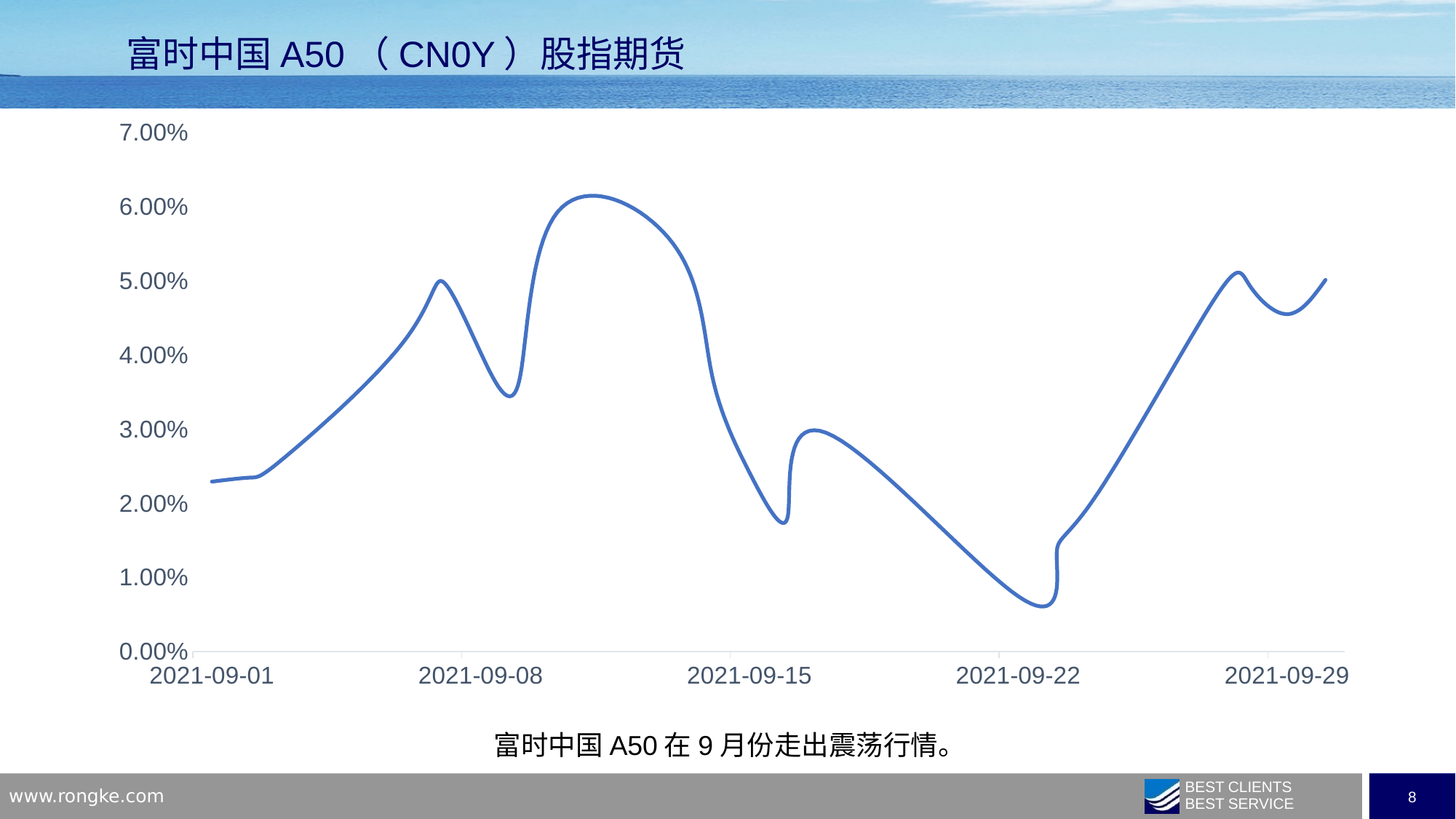

# 富时中国A50（CN0Y）股指期货

### Chart

| Category |  |
|---|---|
| 44440 | 0.02290904161583307 |
| 44441 | 0.023451267452894164 |
| 44442 | 0.0266368442456284 |
| 44445 | 0.04181916768334015 |
| 44446 | 0.04988477700962446 |
| 44447 | 0.04026026840178942 |
| 44448 | 0.03646468754236132 |
| 44449 | 0.05923817269892906 |
| 44452 | 0.05503592246170541 |
| 44453 | 0.037820252135014165 |
| 44454 | 0.024129049749220588 |
| 44455 | 0.018300122000813435 |
| 44456 | 0.0294835298901992 |
| 44461 | 0.0074556052595906586 |
| 44462 | 0.012810085400569271 |
| 44463 | 0.020807916497221024 |
| 44466 | 0.04663142198725767 |
| 44467 | 0.04954588586146125 |
| 44468 | 0.045479192083502706 |
| 44469 | 0.05008811169852234 |
富时中国A50在9月份走出震荡行情。